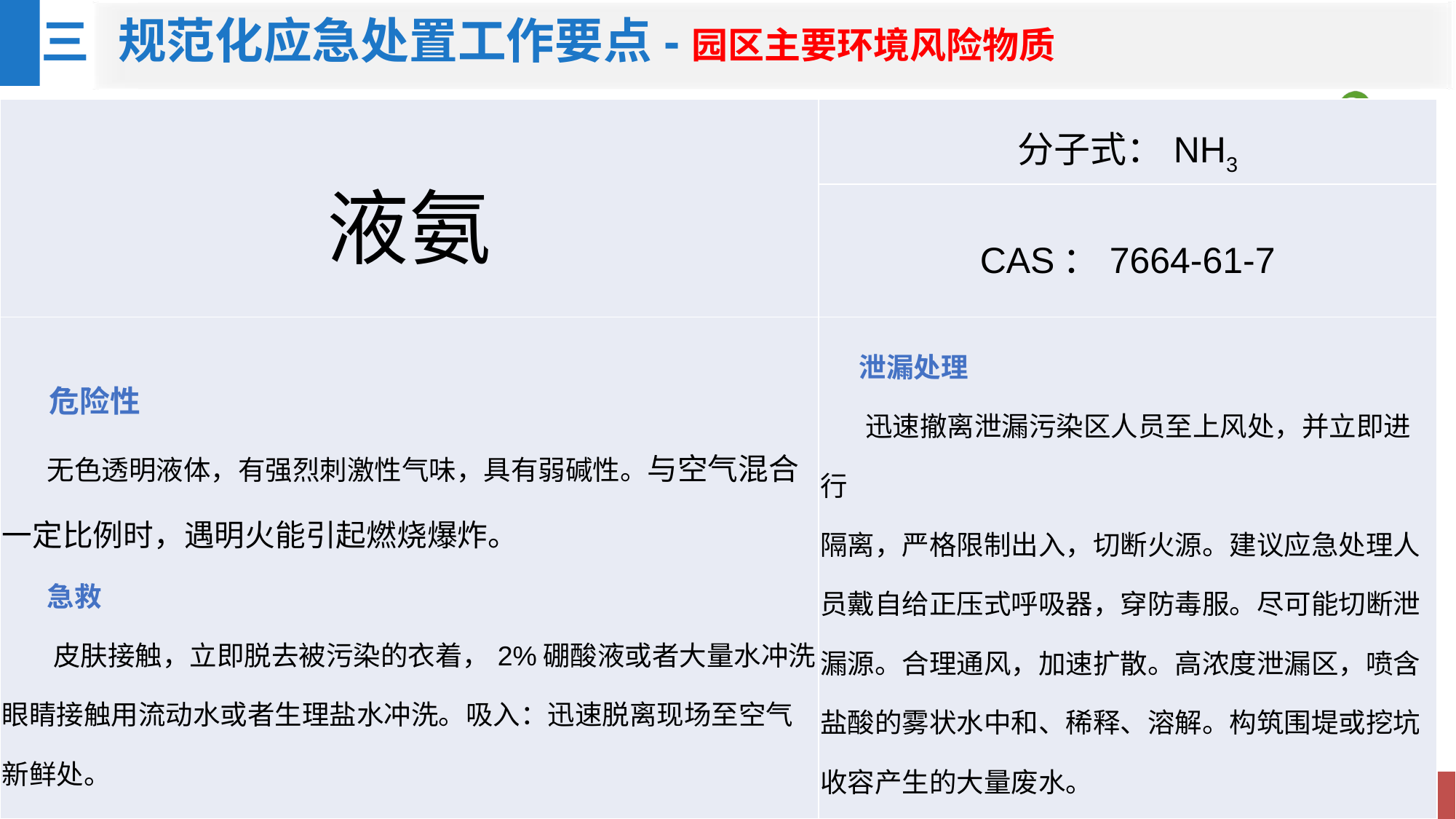

规范化应急处置工作要点-园区主要环境风险物质
三
| 液氨 | 分子式：NH3 |
| --- | --- |
|  | CAS：7664-61-7 |
| 危险性 无色透明液体，有强烈刺激性气味，具有弱碱性。与空气混合一定比例时，遇明火能引起燃烧爆炸。 急救 皮肤接触，立即脱去被污染的衣着，2%硼酸液或者大量水冲洗；眼睛接触用流动水或者生理盐水冲洗。吸入：迅速脱离现场至空气新鲜处。 | 泄漏处理 迅速撤离泄漏污染区人员至上风处，并立即进行 隔离，严格限制出入，切断火源。建议应急处理人员戴自给正压式呼吸器，穿防毒服。尽可能切断泄漏源。合理通风，加速扩散。高浓度泄漏区，喷含盐酸的雾状水中和、稀释、溶解。构筑围堤或挖坑收容产生的大量废水。 |

42=